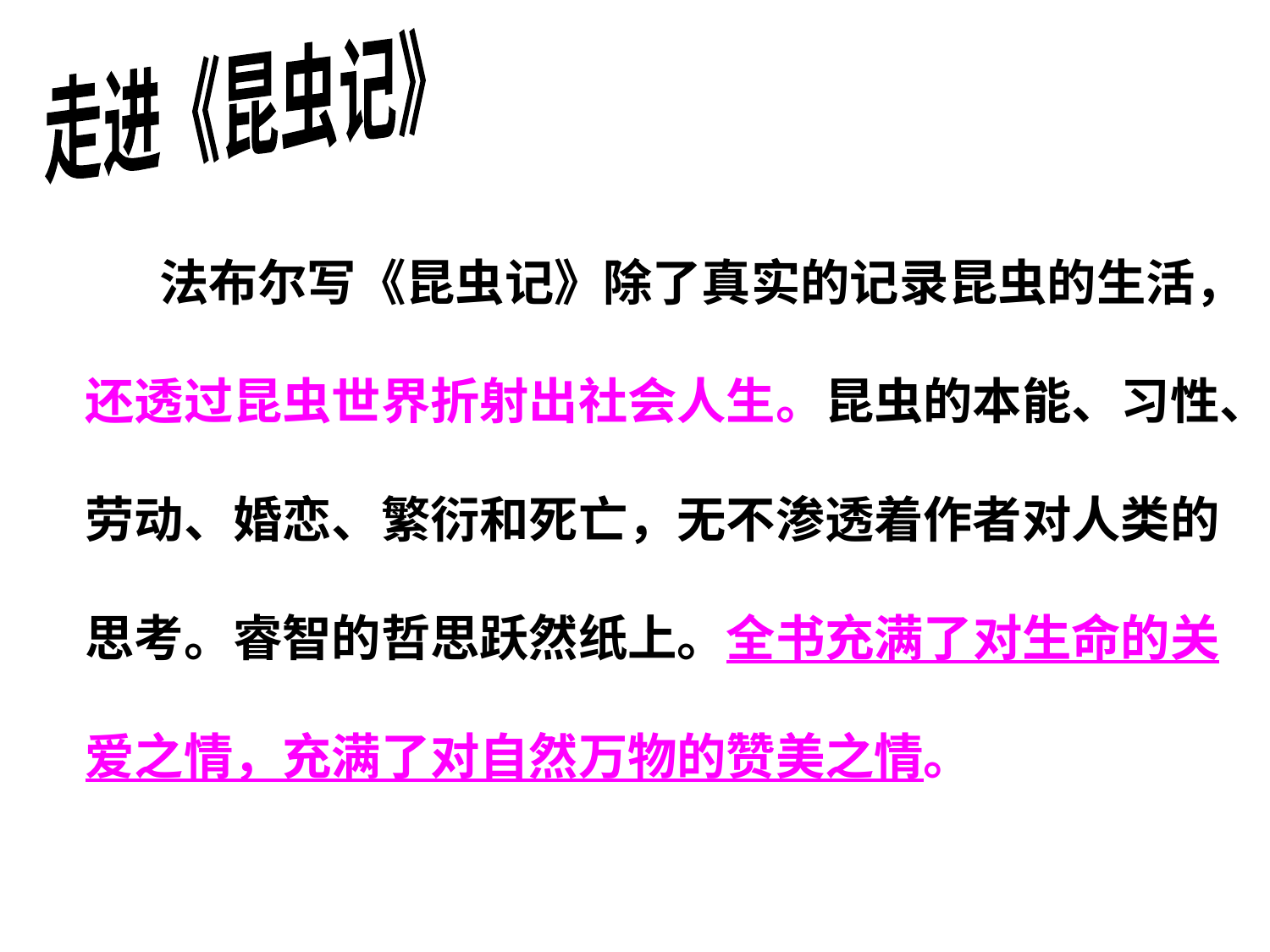

走进《昆虫记》
          法布尔写《昆虫记》除了真实的记录昆虫的生活，还透过昆虫世界折射出社会人生。昆虫的本能、习性、劳动、婚恋、繁衍和死亡，无不渗透着作者对人类的思考。睿智的哲思跃然纸上。全书充满了对生命的关爱之情，充满了对自然万物的赞美之情。